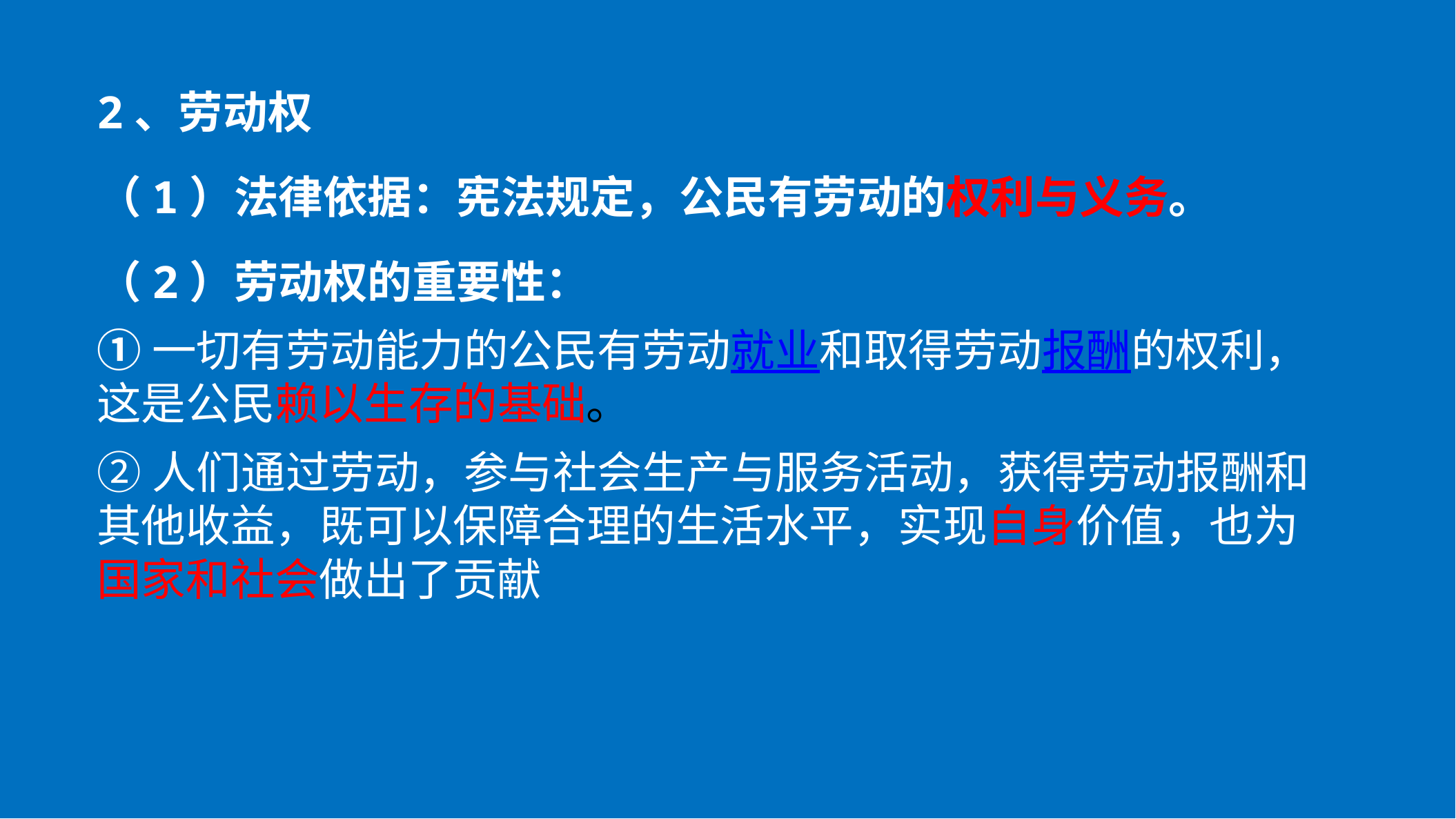

2、劳动权
（1）法律依据：宪法规定，公民有劳动的权利与义务。
（2）劳动权的重要性：
①一切有劳动能力的公民有劳动就业和取得劳动报酬的权利，这是公民赖以生存的基础。
②人们通过劳动，参与社会生产与服务活动，获得劳动报酬和其他收益，既可以保障合理的生活水平，实现自身价值，也为国家和社会做出了贡献